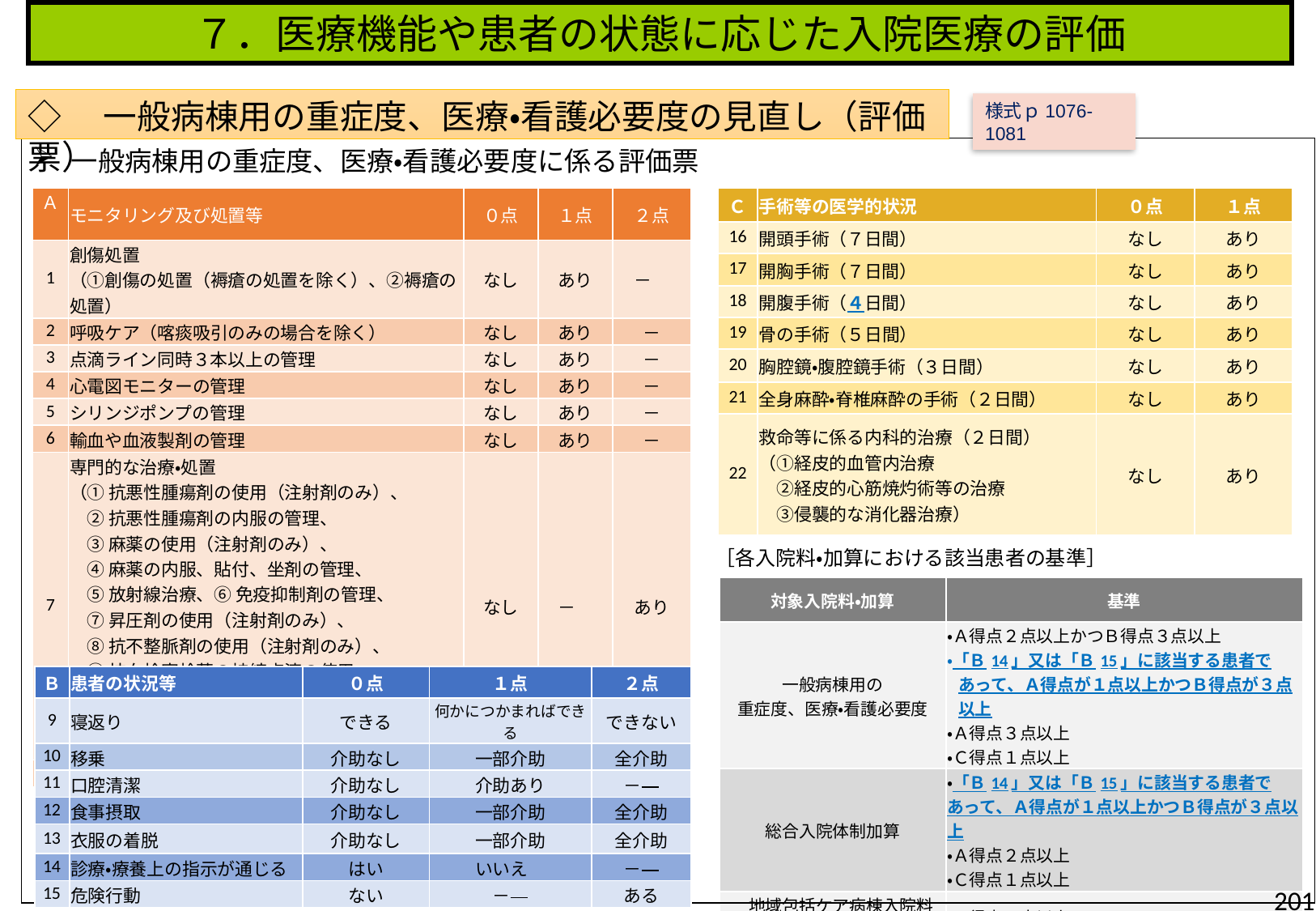

７．医療機能や患者の状態に応じた入院医療の評価
◇　一般病棟用の重症度、医療・看護必要度の見直し（評価票）
様式ｐ1076-1081
一般病棟用の重症度、医療・看護必要度に係る評価票
| Ａ | モニタリング及び処置等 | ０点 | １点 | ２点 |
| --- | --- | --- | --- | --- |
| 1 | 創傷処置 （①創傷の処置（褥瘡の処置を除く）、②褥瘡の処置） | なし | あり | － |
| 2 | 呼吸ケア（喀痰吸引のみの場合を除く） | なし | あり | － |
| 3 | 点滴ライン同時３本以上の管理 | なし | あり | － |
| 4 | 心電図モニターの管理 | なし | あり | － |
| 5 | シリンジポンプの管理 | なし | あり | － |
| 6 | 輸血や血液製剤の管理 | なし | あり | － |
| 7 | 専門的な治療・処置 （① 抗悪性腫瘍剤の使用（注射剤のみ）、 　② 抗悪性腫瘍剤の内服の管理、 　③ 麻薬の使用（注射剤のみ）、 　④ 麻薬の内服、貼付、坐剤の管理、 　⑤ 放射線治療、⑥ 免疫抑制剤の管理、 　⑦ 昇圧剤の使用（注射剤のみ）、 　⑧ 抗不整脈剤の使用（注射剤のみ）、 　⑨ 抗血栓塞栓薬の持続点滴の使用、 　⑩ ドレナージの管理、⑪ 無菌治療室での治療 ） | なし | － | あり |
| 8 | 救急搬送後の入院（２日間） | なし | － | あり |
| Ｃ | 手術等の医学的状況 | ０点 | １点 |
| --- | --- | --- | --- |
| 16 | 開頭手術（７日間） | なし | あり |
| 17 | 開胸手術（７日間） | なし | あり |
| 18 | 開腹手術（４日間） | なし | あり |
| 19 | 骨の手術（５日間） | なし | あり |
| 20 | 胸腔鏡・腹腔鏡手術（３日間） | なし | あり |
| 21 | 全身麻酔・脊椎麻酔の手術（２日間） | なし | あり |
| 22 | 救命等に係る内科的治療（２日間） （①経皮的血管内治療 　②経皮的心筋焼灼術等の治療 　③侵襲的な消化器治療） | なし | あり |
［各入院料・加算における該当患者の基準］
| 対象入院料・加算 | 基準 |
| --- | --- |
| 一般病棟用の 重症度、医療・看護必要度 | ・Ａ得点２点以上かつＢ得点３点以上 ・「Ｂ14」又は「Ｂ15」に該当する患者であって、Ａ得点が１点以上かつＢ得点が３点以上 ・Ａ得点３点以上 ・Ｃ得点１点以上 |
| 総合入院体制加算 | ・「Ｂ14」又は「Ｂ15」に該当する患者であって、Ａ得点が１点以上かつＢ得点が３点以上 ・Ａ得点２点以上 ・Ｃ得点１点以上 |
| 地域包括ケア病棟入院料 （地域包括ケア入院医療管理料を算定する場合も含む） | ・Ａ得点１点以上 ・Ｃ得点１点以上 |
| Ｂ | 患者の状況等 | ０点 | １点 | ２点 |
| --- | --- | --- | --- | --- |
| 9 | 寝返り | できる | 何かにつかまればできる | できない |
| 10 | 移乗 | 介助なし | 一部介助 | 全介助 |
| 11 | 口腔清潔 | 介助なし | 介助あり | － |
| 12 | 食事摂取 | 介助なし | 一部介助 | 全介助 |
| 13 | 衣服の着脱 | 介助なし | 一部介助 | 全介助 |
| 14 | 診療・療養上の指示が通じる | はい | いいえ | － |
| 15 | 危険行動 | ない | － | ある |
201